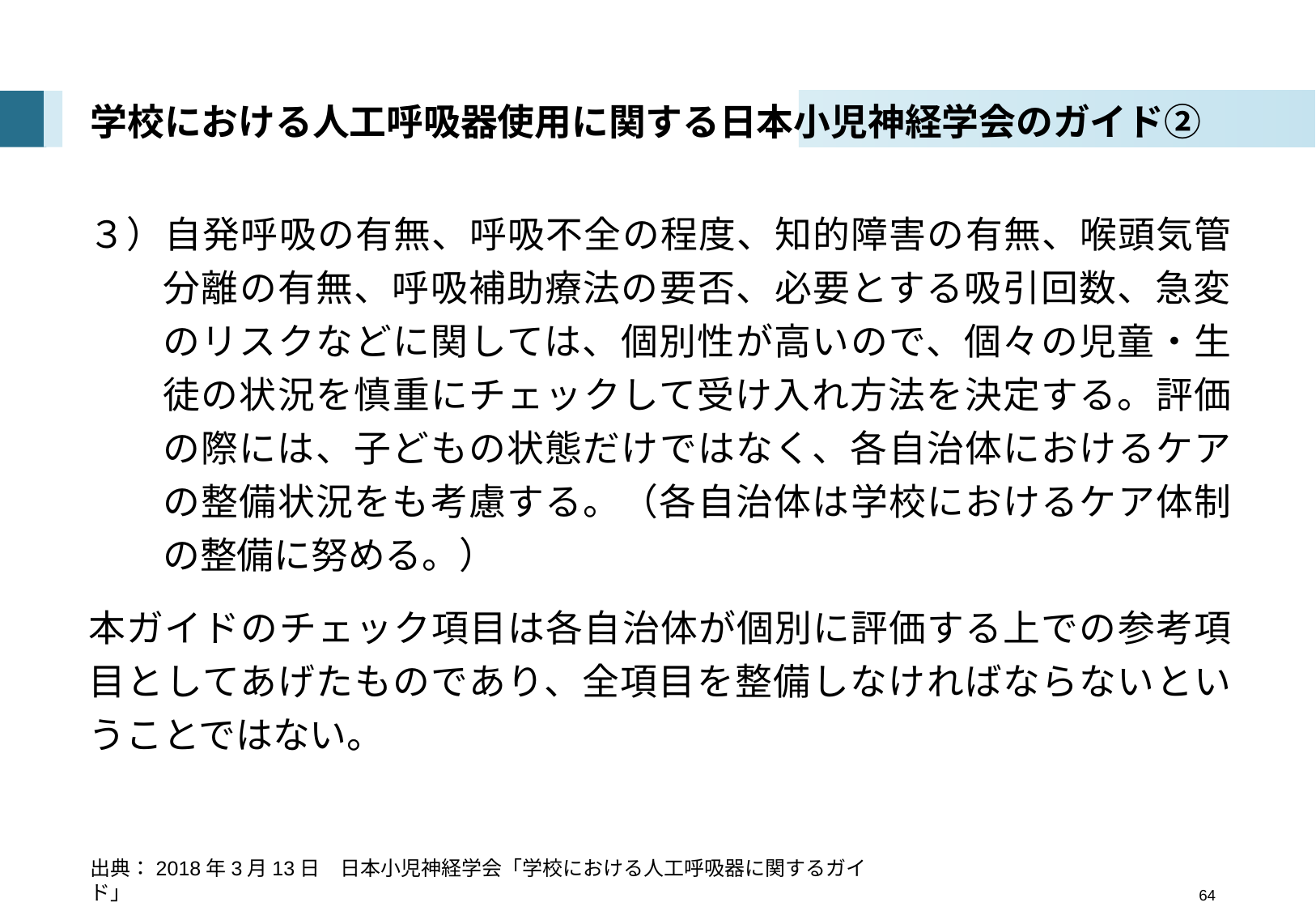

# 学校における人工呼吸器使用に関する日本小児神経学会のガイド②
３）自発呼吸の有無、呼吸不全の程度、知的障害の有無、喉頭気管分離の有無、呼吸補助療法の要否、必要とする吸引回数、急変のリスクなどに関しては、個別性が高いので、個々の児童・生徒の状況を慎重にチェックして受け入れ方法を決定する。評価の際には、子どもの状態だけではなく、各自治体におけるケアの整備状況をも考慮する。（各自治体は学校におけるケア体制の整備に努める。）
本ガイドのチェック項目は各自治体が個別に評価する上での参考項目としてあげたものであり、全項目を整備しなければならないということではない。
出典：2018年3月13日　日本小児神経学会「学校における人工呼吸器に関するガイド」
　　　　　　　　　　　　　　　　 64